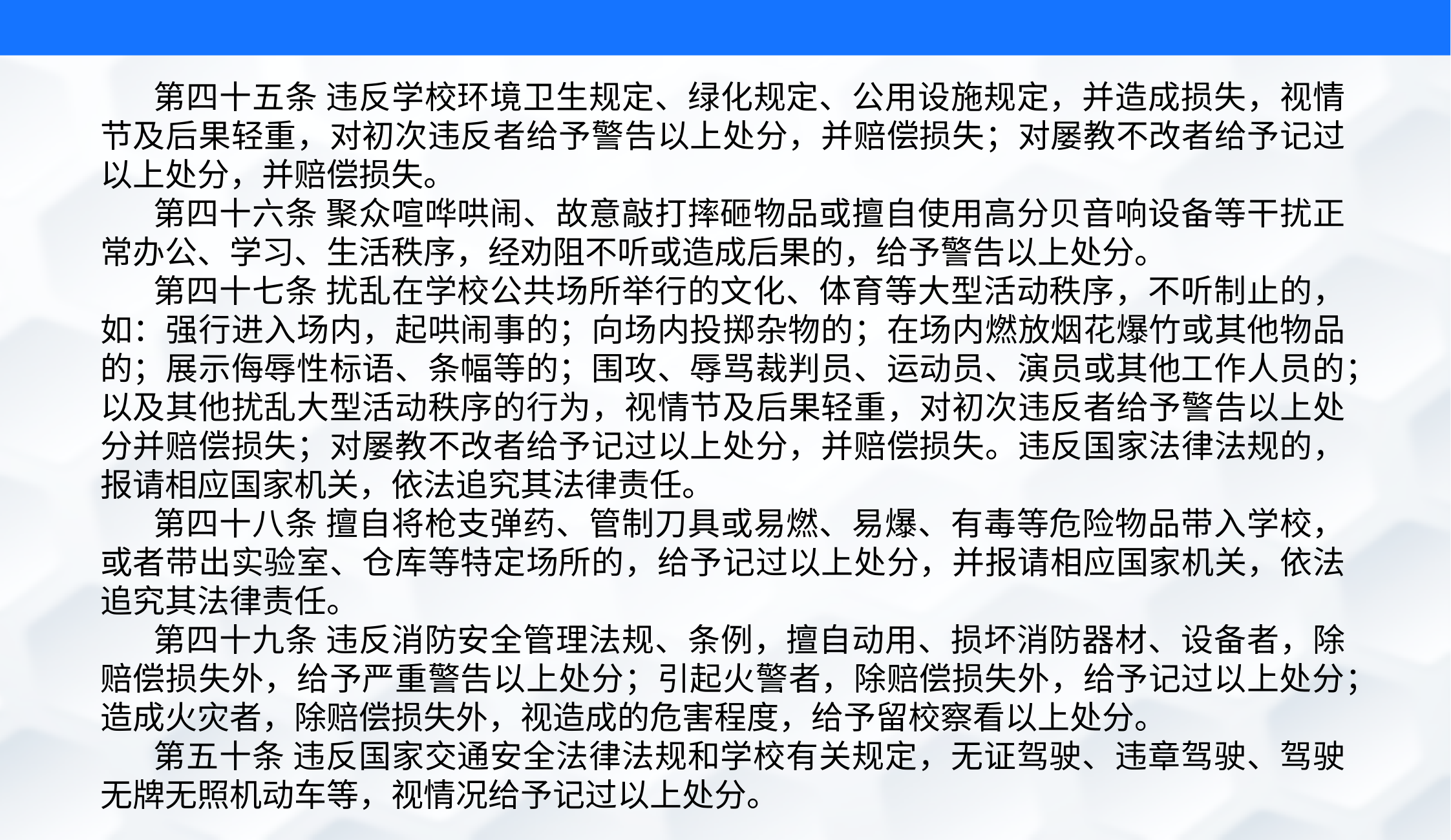

第四十五条 违反学校环境卫生规定、绿化规定、公用设施规定，并造成损失，视情节及后果轻重，对初次违反者给予警告以上处分，并赔偿损失；对屡教不改者给予记过以上处分，并赔偿损失。
第四十六条 聚众喧哗哄闹、故意敲打摔砸物品或擅自使用高分贝音响设备等干扰正常办公、学习、生活秩序，经劝阻不听或造成后果的，给予警告以上处分。
第四十七条 扰乱在学校公共场所举行的文化、体育等大型活动秩序，不听制止的，如：强行进入场内，起哄闹事的；向场内投掷杂物的；在场内燃放烟花爆竹或其他物品的；展示侮辱性标语、条幅等的；围攻、辱骂裁判员、运动员、演员或其他工作人员的；以及其他扰乱大型活动秩序的行为，视情节及后果轻重，对初次违反者给予警告以上处分并赔偿损失；对屡教不改者给予记过以上处分，并赔偿损失。违反国家法律法规的，报请相应国家机关，依法追究其法律责任。
第四十八条 擅自将枪支弹药、管制刀具或易燃、易爆、有毒等危险物品带入学校，或者带出实验室、仓库等特定场所的，给予记过以上处分，并报请相应国家机关，依法追究其法律责任。
第四十九条 违反消防安全管理法规、条例，擅自动用、损坏消防器材、设备者，除赔偿损失外，给予严重警告以上处分；引起火警者，除赔偿损失外，给予记过以上处分；造成火灾者，除赔偿损失外，视造成的危害程度，给予留校察看以上处分。
第五十条 违反国家交通安全法律法规和学校有关规定，无证驾驶、违章驾驶、驾驶无牌无照机动车等，视情况给予记过以上处分。